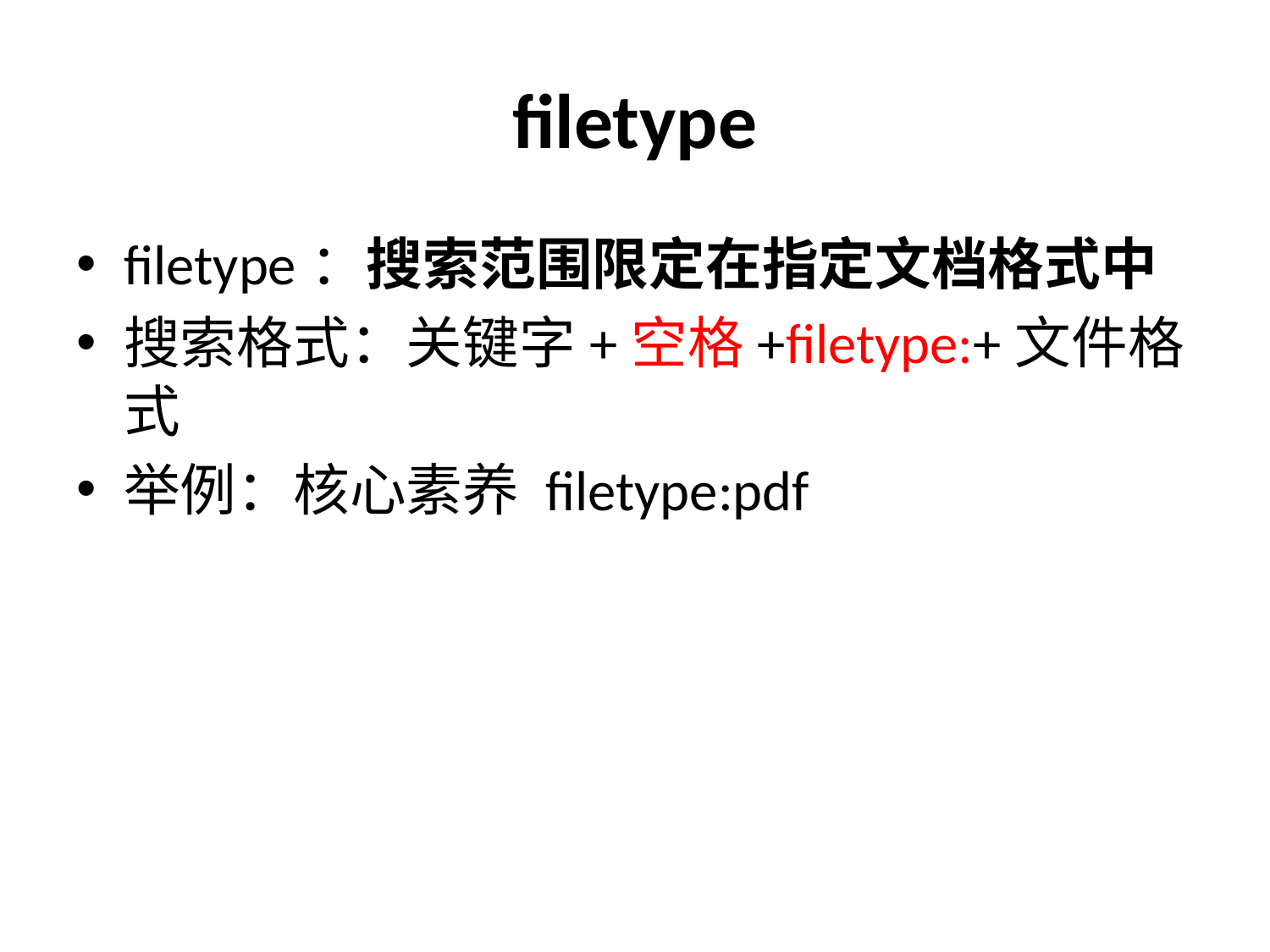

# filetype
filetype：搜索范围限定在指定文档格式中
搜索格式：关键字+空格+filetype:+文件格式
举例：核心素养 filetype:pdf